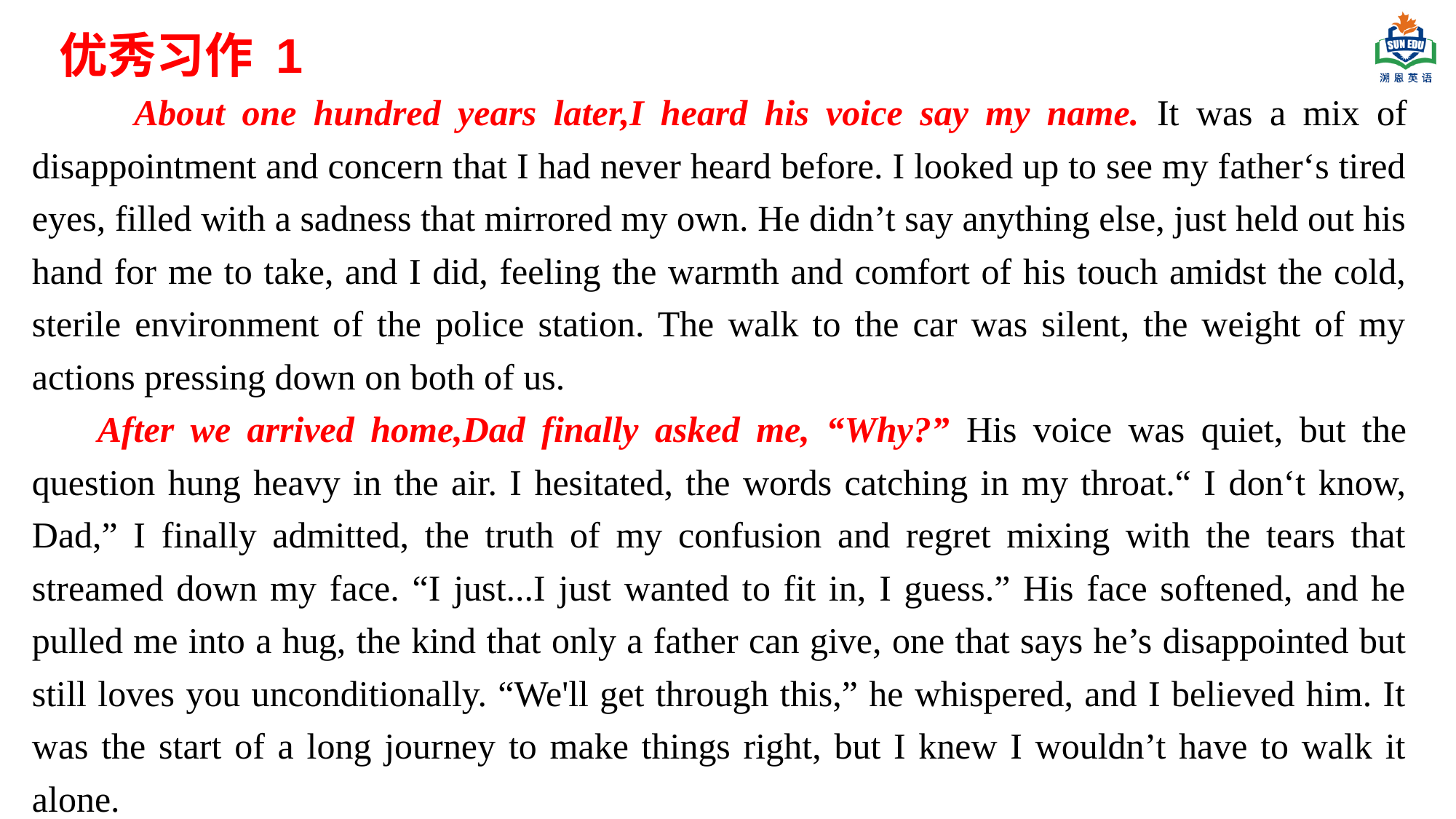

优秀习作 1
      About one hundred years later,I heard his voice say my name. It was a mix of disappointment and concern that I had never heard before. I looked up to see my father‘s tired eyes, filled with a sadness that mirrored my own. He didn’t say anything else, just held out his hand for me to take, and I did, feeling the warmth and comfort of his touch amidst the cold, sterile environment of the police station. The walk to the car was silent, the weight of my actions pressing down on both of us.
    After we arrived home,Dad finally asked me, “Why?” His voice was quiet, but the question hung heavy in the air. I hesitated, the words catching in my throat.“ I don‘t know, Dad,” I finally admitted, the truth of my confusion and regret mixing with the tears that streamed down my face. “I just...I just wanted to fit in, I guess.” His face softened, and he pulled me into a hug, the kind that only a father can give, one that says he’s disappointed but still loves you unconditionally. “We'll get through this,” he whispered, and I believed him. It was the start of a long journey to make things right, but I knew I wouldn’t have to walk it alone.